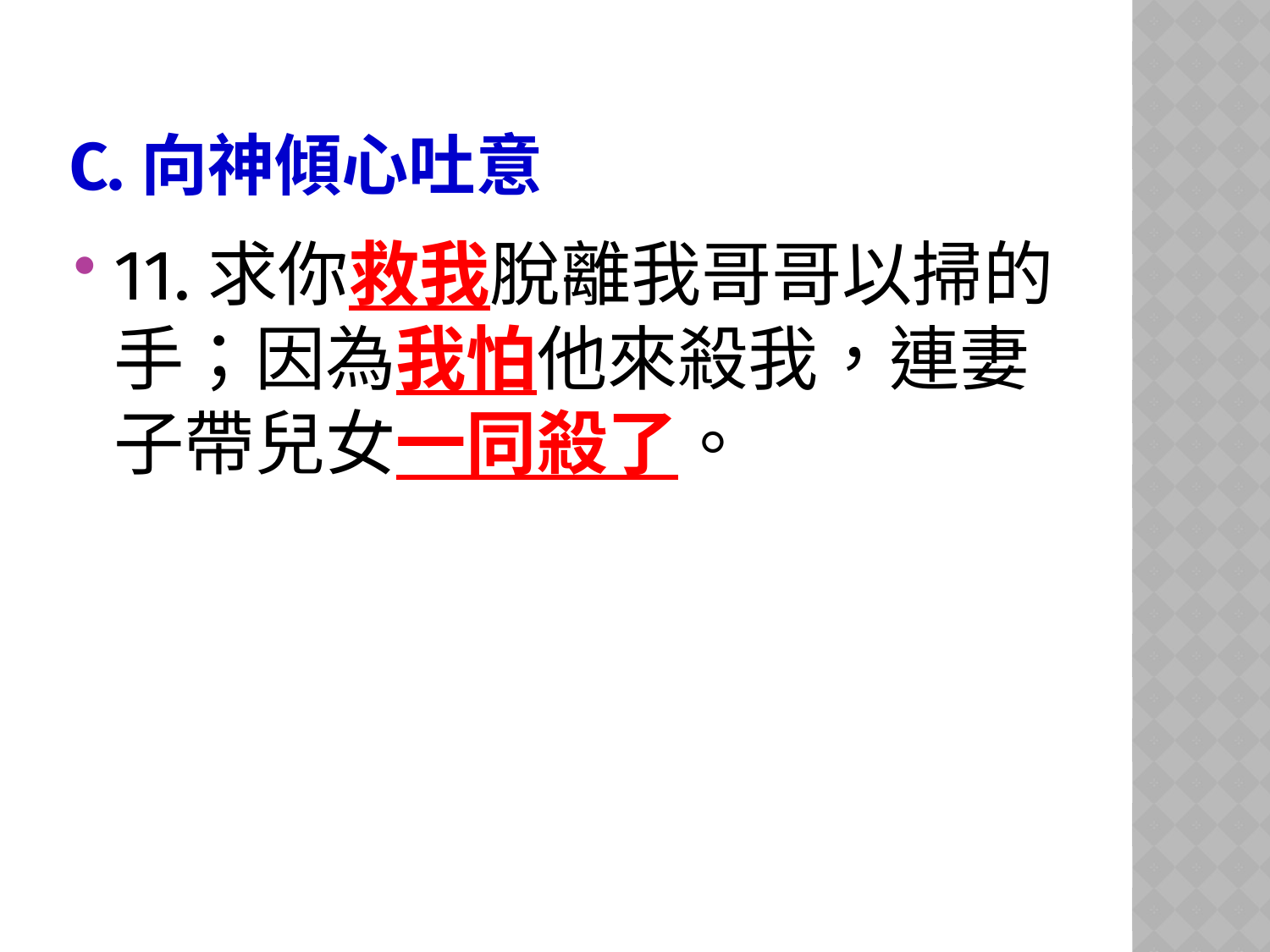

# c.向神傾心吐意
11.求你救我脫離我哥哥以掃的手；因為我怕他來殺我，連妻子帶兒女一同殺了。